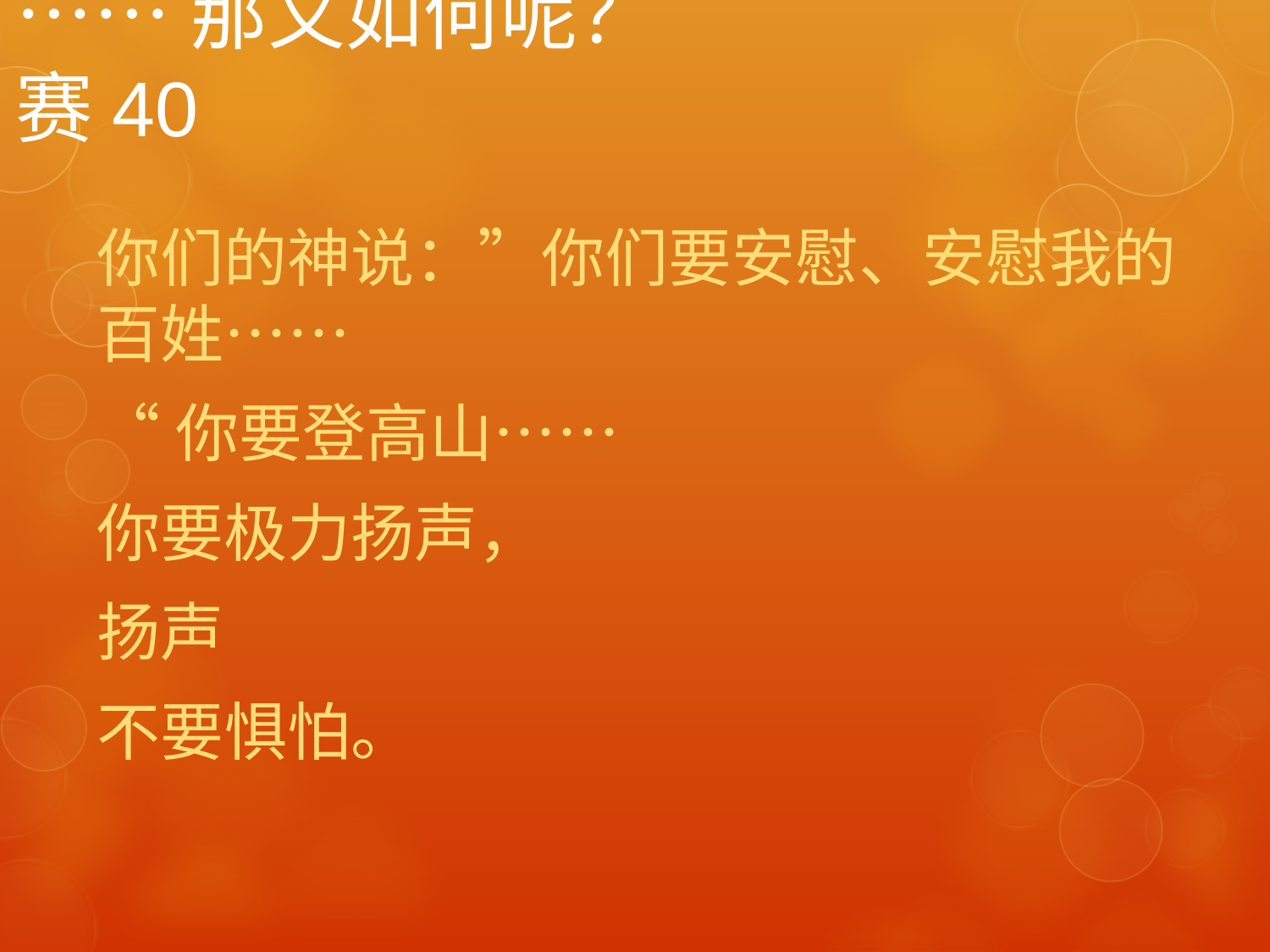

# ……那又如何呢？               赛40
你们的神说：”你们要安慰、安慰我的百姓……
“你要登高山……
你要极力扬声，
扬声
不要惧怕。